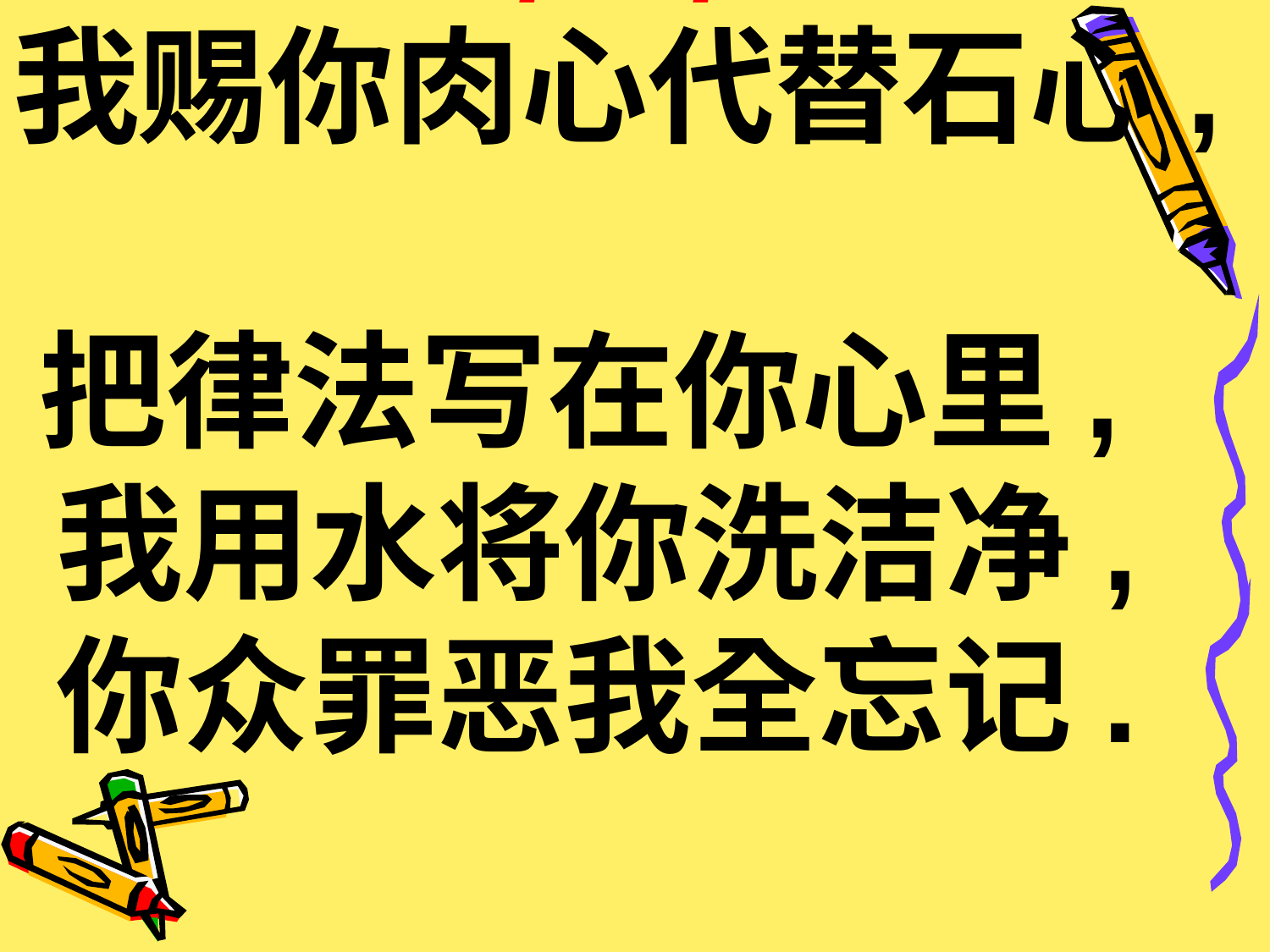

# 3. [主说:] 我赐你肉心代替石心, 把律法写在你心里, 我用水将你洗洁净, 你众罪恶我全忘记.